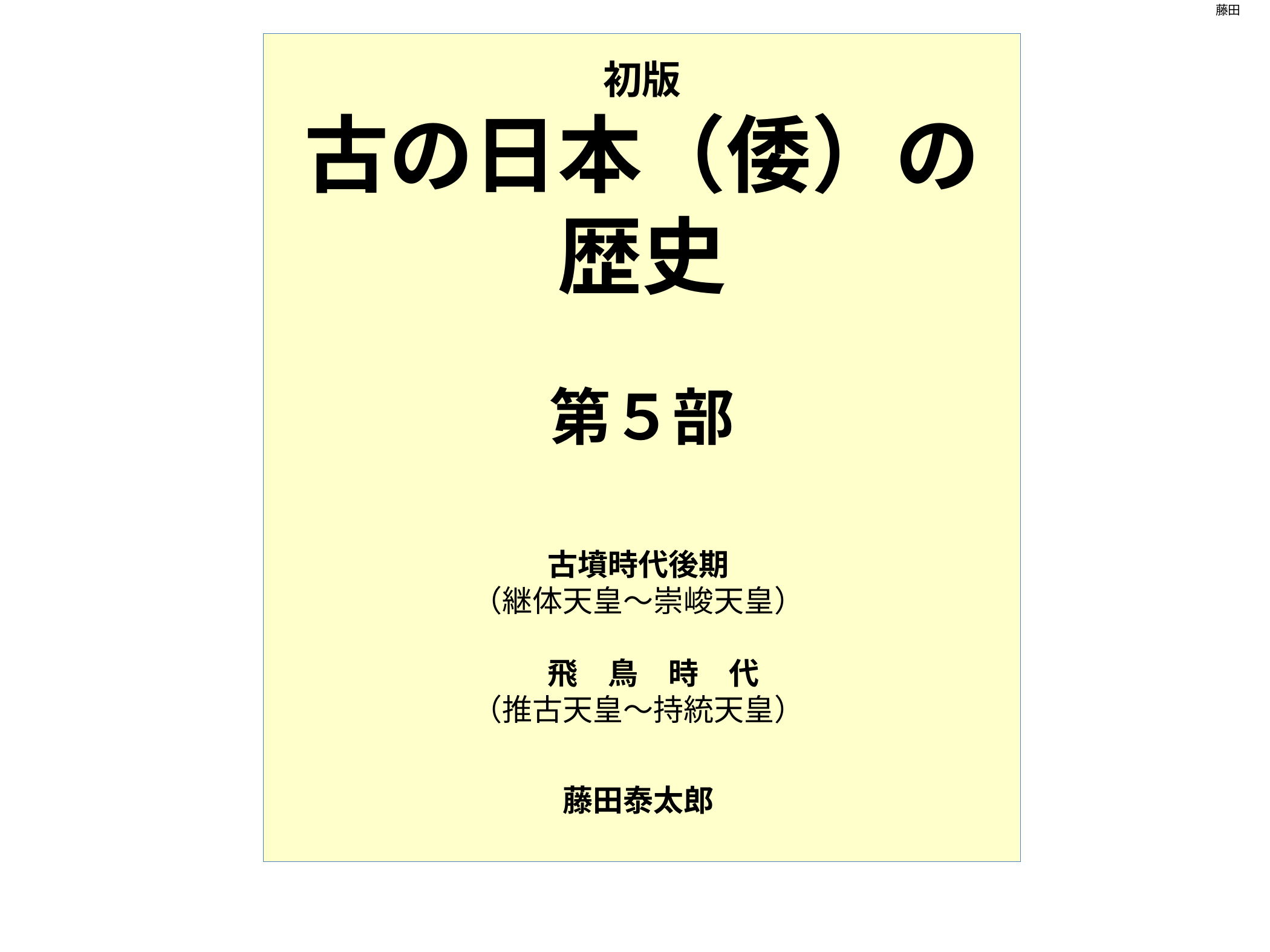

藤田
# 初版 古の日本（倭）の 歴史 第５部
古墳時代後期
（継体天皇～崇峻天皇）
　飛　鳥　時　代
（推古天皇～持統天皇）
藤田泰太郎